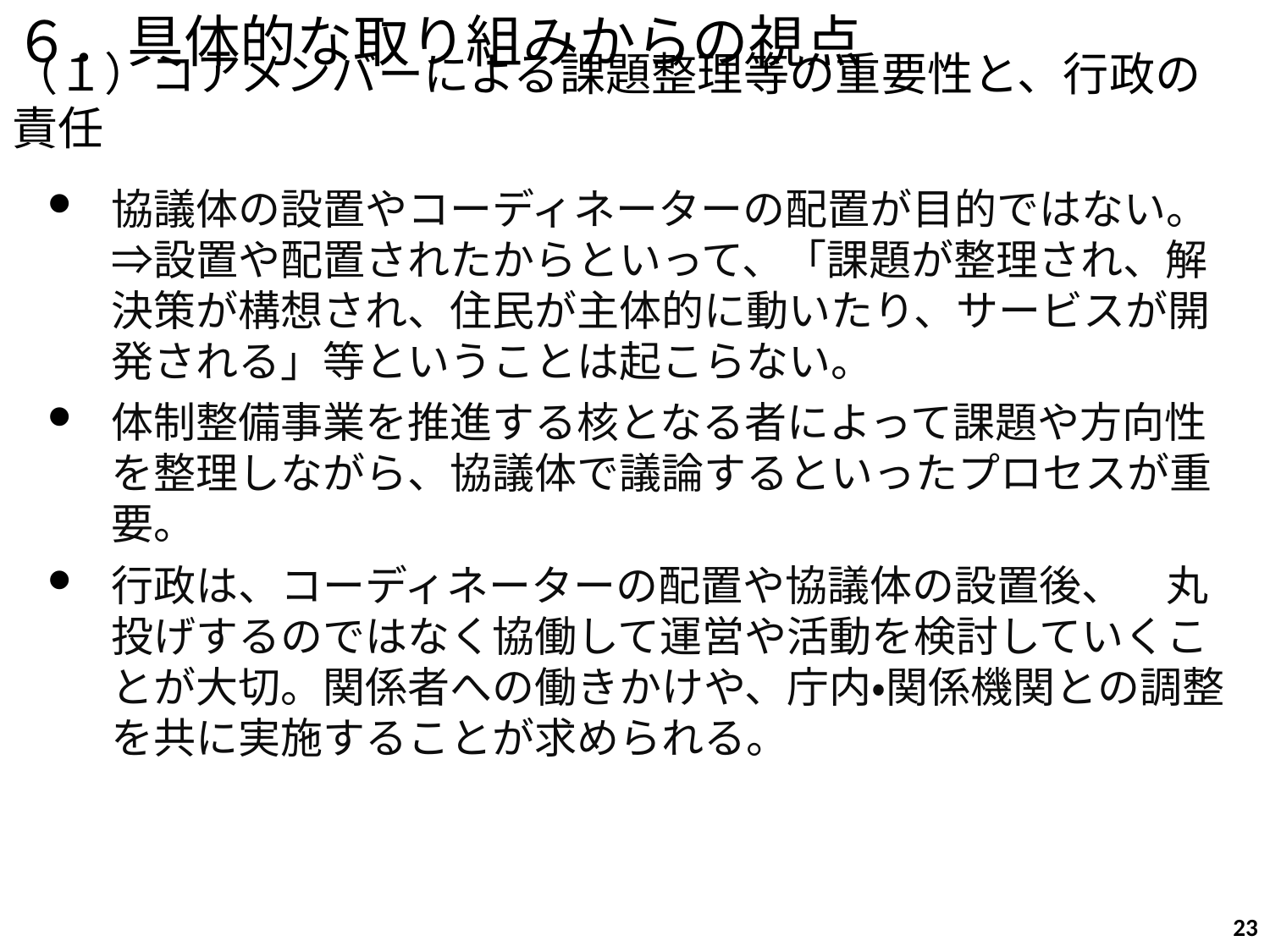

６．具体的な取り組みからの視点
（１）コアメンバーによる課題整理等の重要性と、行政の責任
協議体の設置やコーディネーターの配置が目的ではない。⇒設置や配置されたからといって、「課題が整理され、解決策が構想され、住民が主体的に動いたり、サービスが開発される」等ということは起こらない。
体制整備事業を推進する核となる者によって課題や方向性を整理しながら、協議体で議論するといったプロセスが重要。
行政は、コーディネーターの配置や協議体の設置後、　丸投げするのではなく協働して運営や活動を検討していくことが大切。関係者への働きかけや、庁内・関係機関との調整を共に実施することが求められる。

23